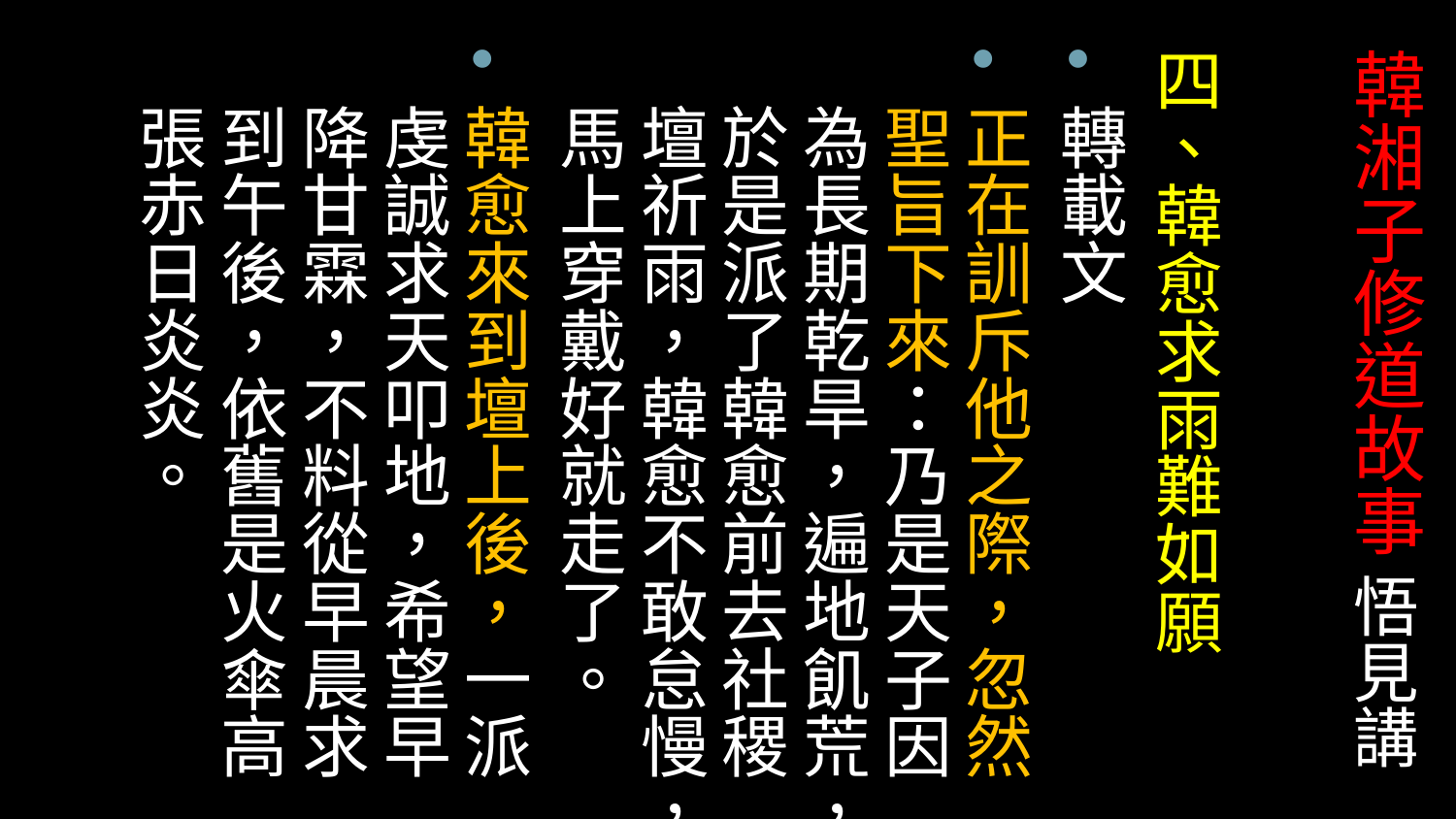

# 韓湘子修道故事 悟見講
四、韓愈求雨難如願
轉載文
正在訓斥他之際，忽然聖旨下來：乃是天子因為長期乾旱，遍地飢荒，於是派了韓愈前去社稷壇祈雨，韓愈不敢怠慢，馬上穿戴好就走了。
韓愈來到壇上後，一派虔誠求天叩地，希望早降甘霖，不料從早晨求到午後，依舊是火傘高張赤日炎炎。